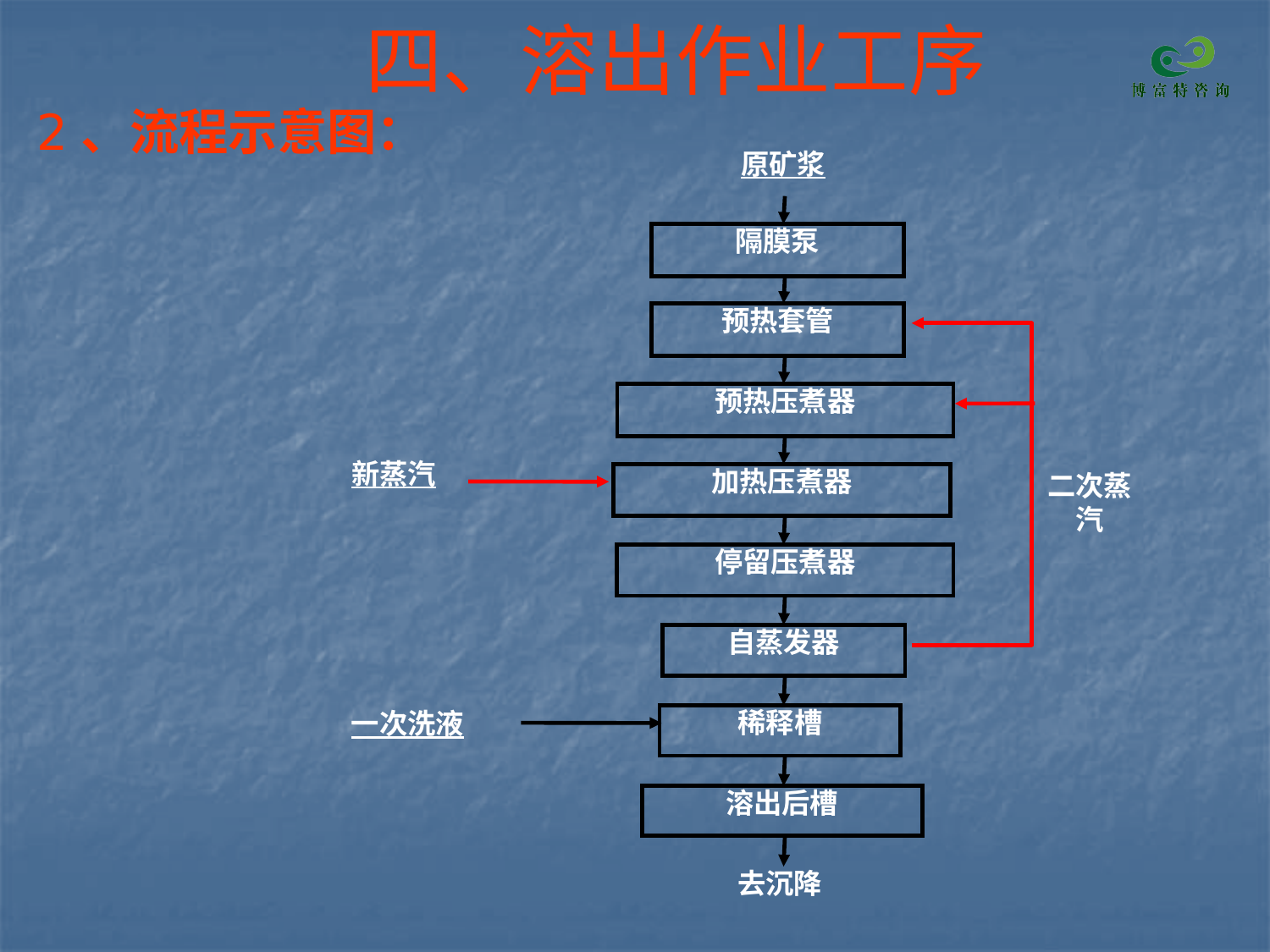

# 四、溶出作业工序
2、流程示意图：
原矿浆

隔膜泵

预热套管

预热压煮器

新蒸汽
加热压煮器
二次蒸汽

停留压煮器

自蒸发器

稀释槽
一次洗液

溶出后槽

去沉降